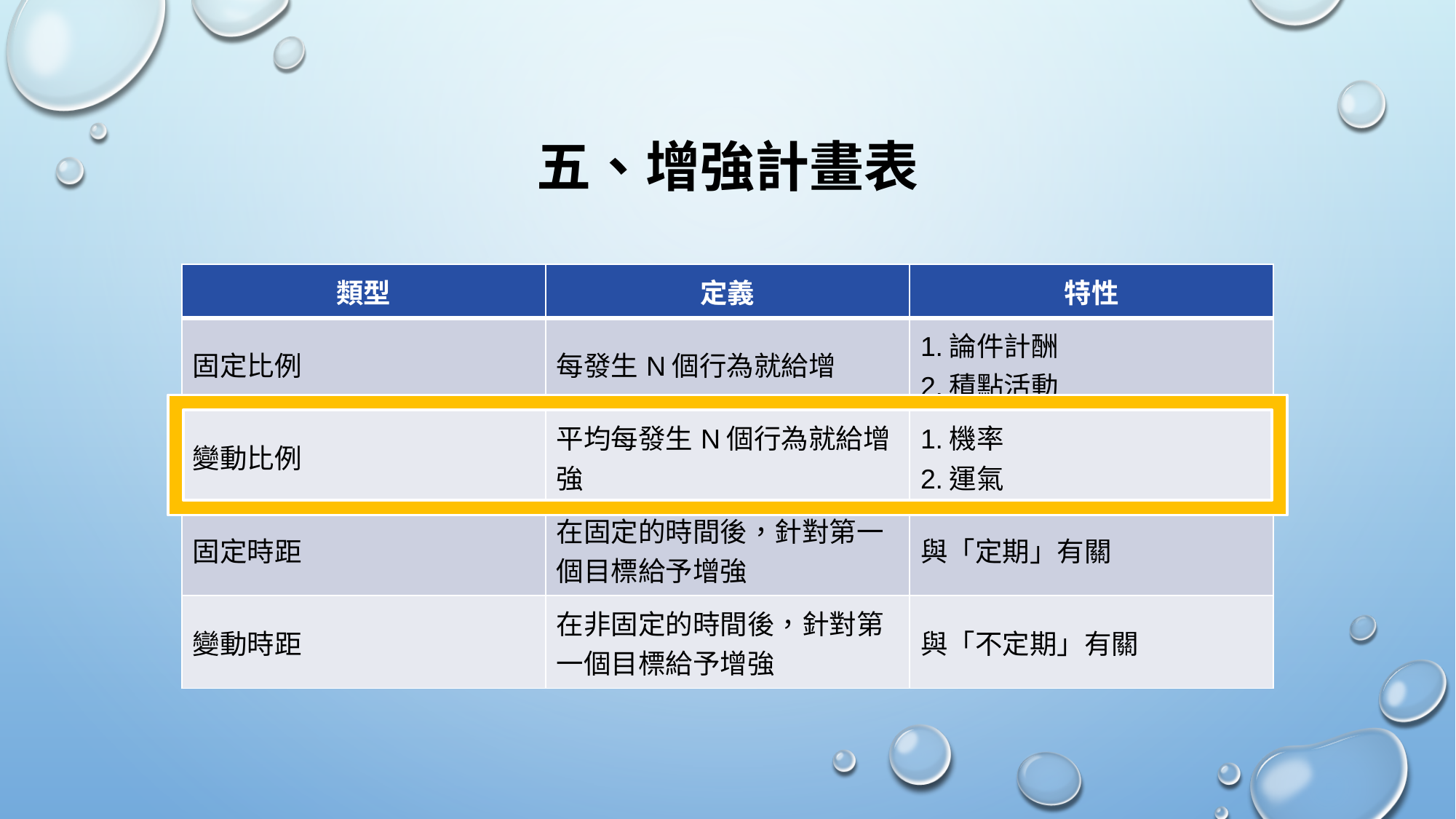

# 五、增強計畫表
| 類型 | 定義 | 特性 |
| --- | --- | --- |
| 固定比例 | 每發生N個行為就給增 | 1.論件計酬 2.積點活動 |
| 變動比例 | 平均每發生N個行為就給增強 | 1.機率 2.運氣 |
| 固定時距 | 在固定的時間後，針對第一個目標給予增強 | 與「定期」有關 |
| 變動時距 | 在非固定的時間後，針對第一個目標給予增強 | 與「不定期」有關 |